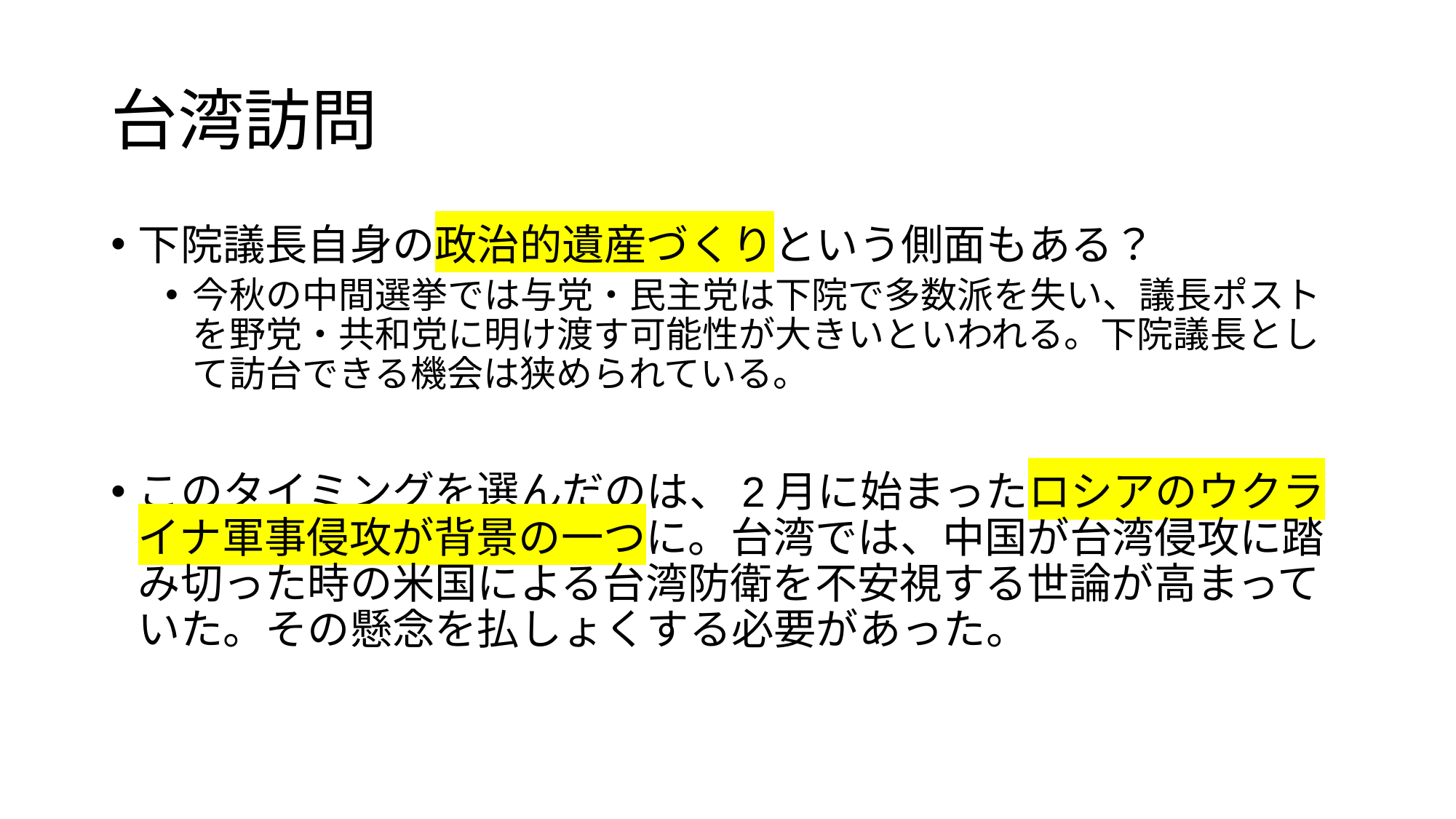

# 台湾訪問
下院議長自身の政治的遺産づくりという側面もある？
今秋の中間選挙では与党・民主党は下院で多数派を失い、議長ポストを野党・共和党に明け渡す可能性が大きいといわれる。下院議長として訪台できる機会は狭められている。

このタイミングを選んだのは、2月に始まったロシアのウクライナ軍事侵攻が背景の一つに。台湾では、中国が台湾侵攻に踏み切った時の米国による台湾防衛を不安視する世論が高まっていた。その懸念を払しょくする必要があった。